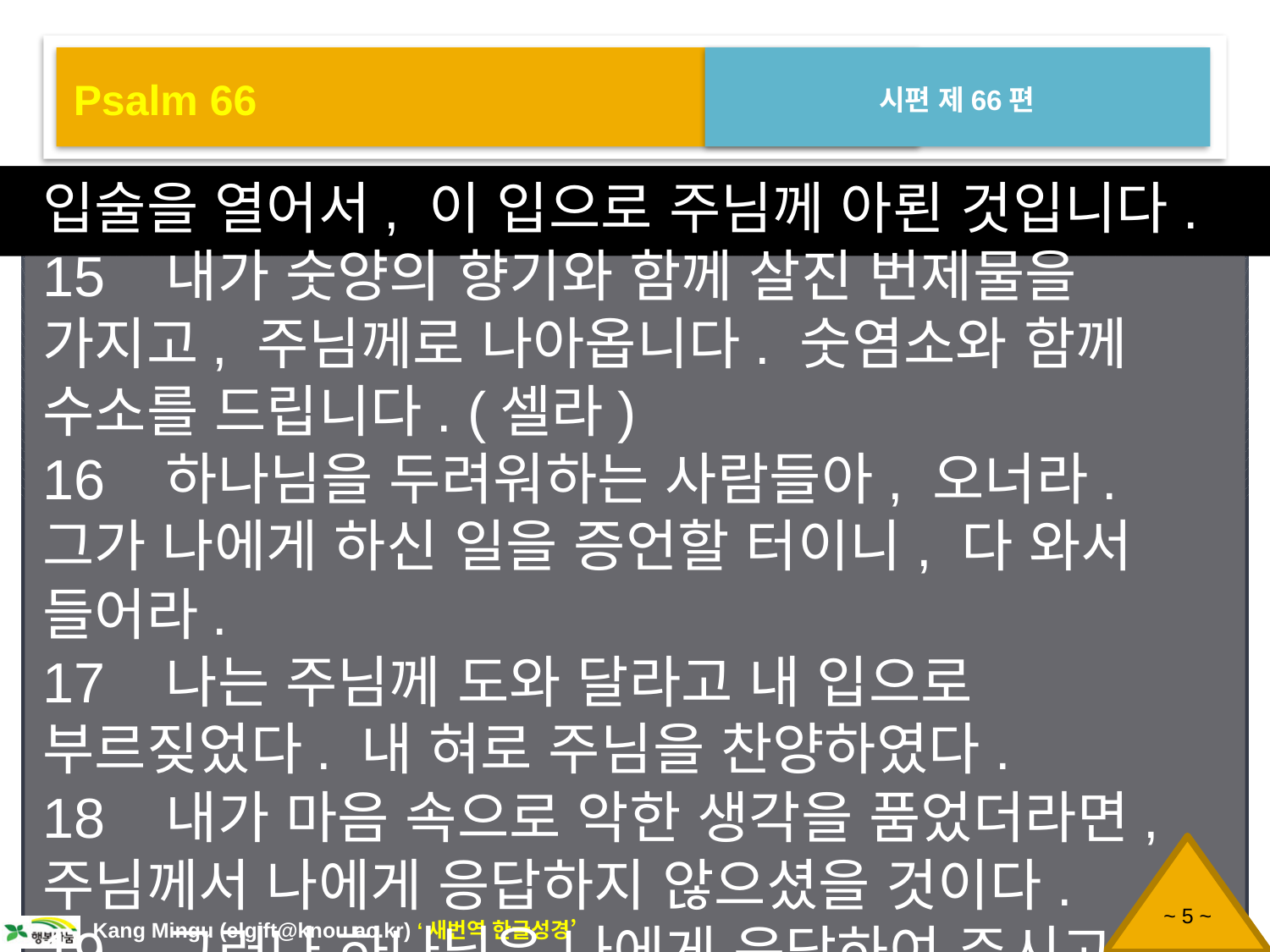

Psalm 66
시편 제66편
입술을 열어서, 이 입으로 주님께 아뢴 것입니다.
15   내가 숫양의 향기와 함께 살진 번제물을 가지고, 주님께로 나아옵니다. 숫염소와 함께 수소를 드립니다. (셀라)
16   하나님을 두려워하는 사람들아, 오너라. 그가 나에게 하신 일을 증언할 터이니, 다 와서 들어라.
17   나는 주님께 도와 달라고 내 입으로 부르짖었다. 내 혀로 주님을 찬양하였다.
18   내가 마음 속으로 악한 생각을 품었더라면, 주님께서 나에게 응답하지 않으셨을 것이다.
19   그러나 하나님은 나에게 응답하여 주시고,